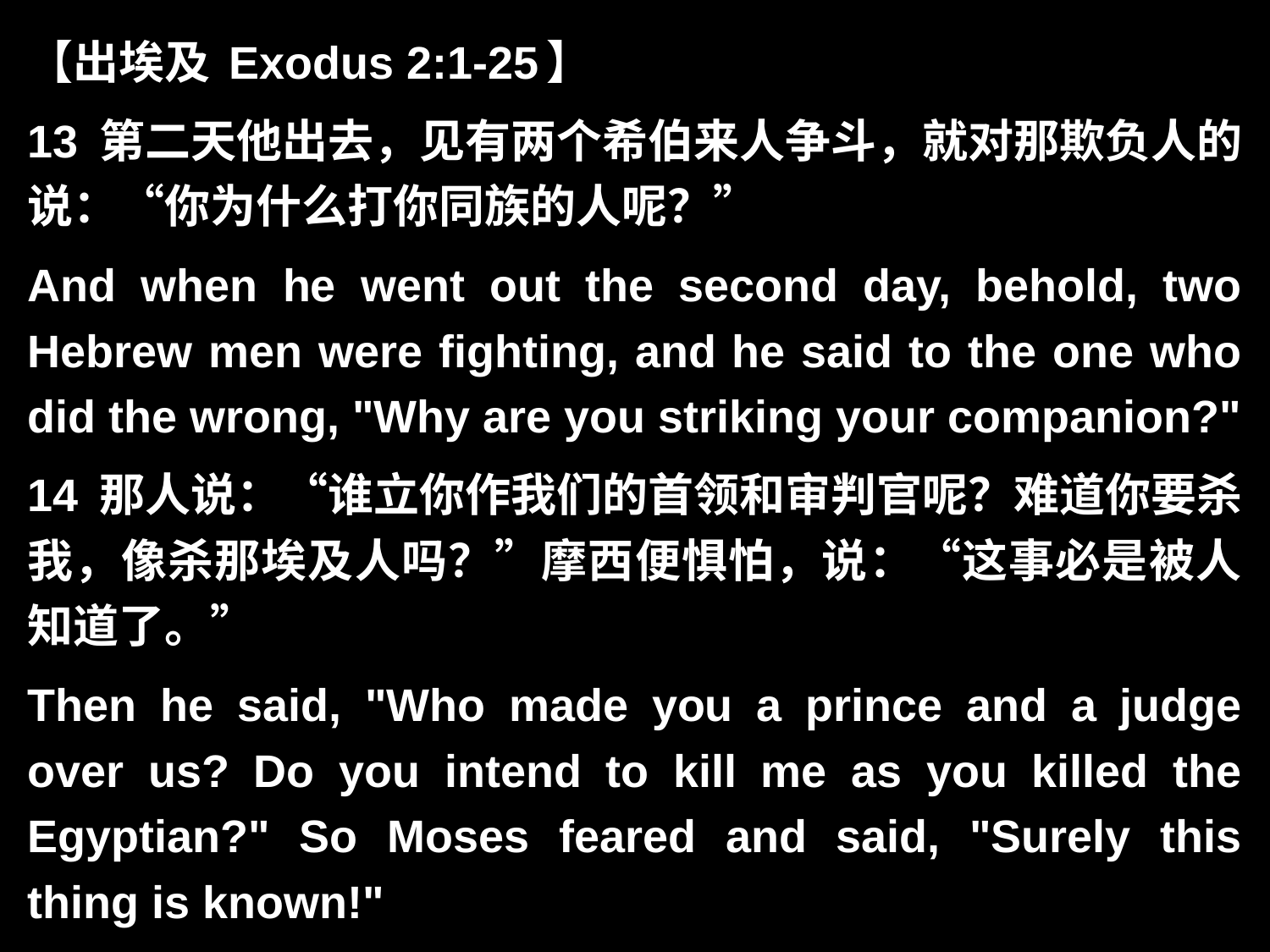

【出埃及 Exodus 2:1-25】
13 第二天他出去，见有两个希伯来人争斗，就对那欺负人的说：“你为什么打你同族的人呢？”
And when he went out the second day, behold, two Hebrew men were fighting, and he said to the one who did the wrong, "Why are you striking your companion?"
14 那人说：“谁立你作我们的首领和审判官呢？难道你要杀我，像杀那埃及人吗？”摩西便惧怕，说：“这事必是被人知道了。”
Then he said, "Who made you a prince and a judge over us? Do you intend to kill me as you killed the Egyptian?" So Moses feared and said, "Surely this thing is known!"